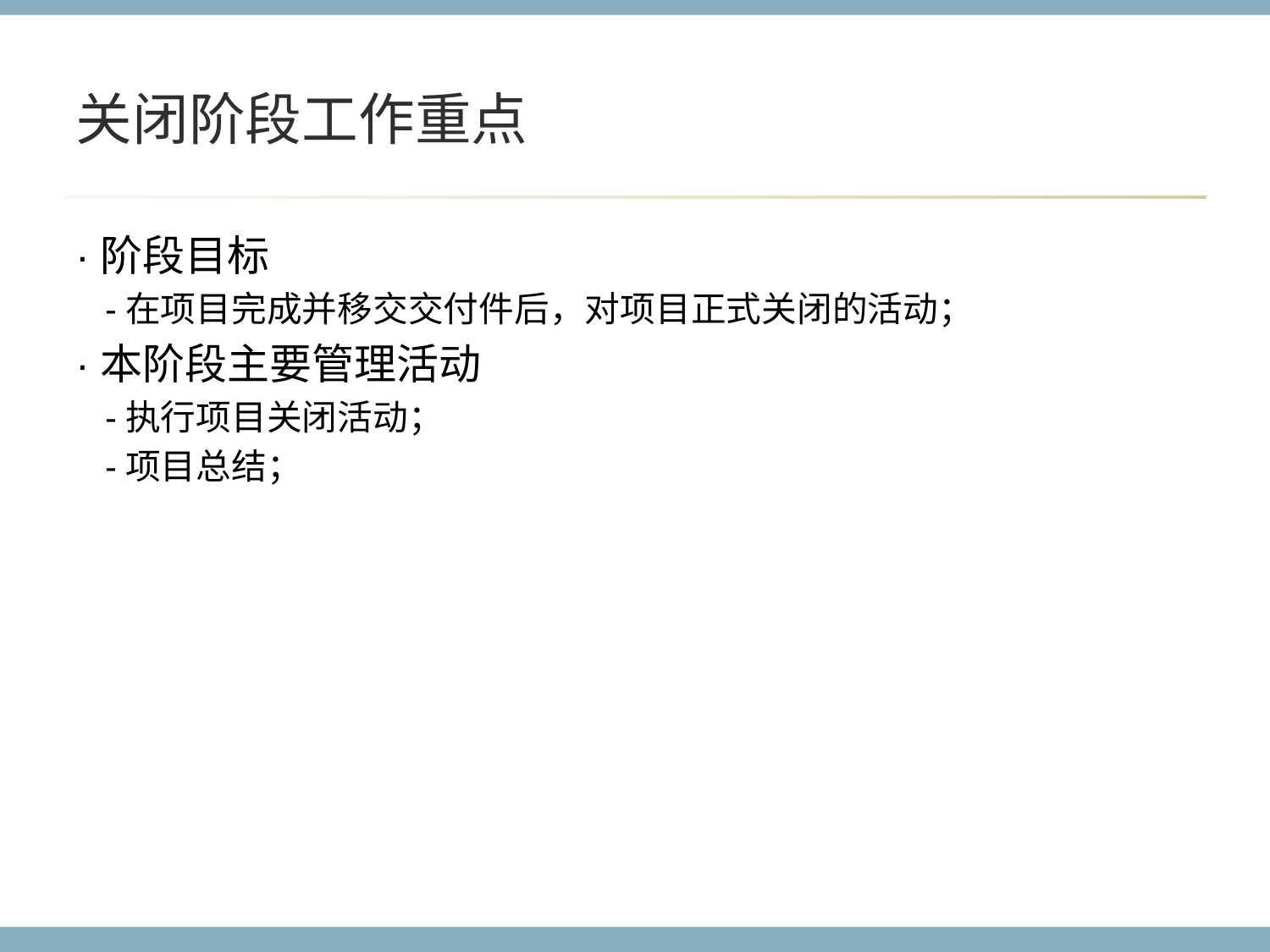

# 关闭阶段工作重点
·阶段目标
   -在项目完成并移交交付件后，对项目正式关闭的活动；
·本阶段主要管理活动
   -执行项目关闭活动；
   -项目总结；